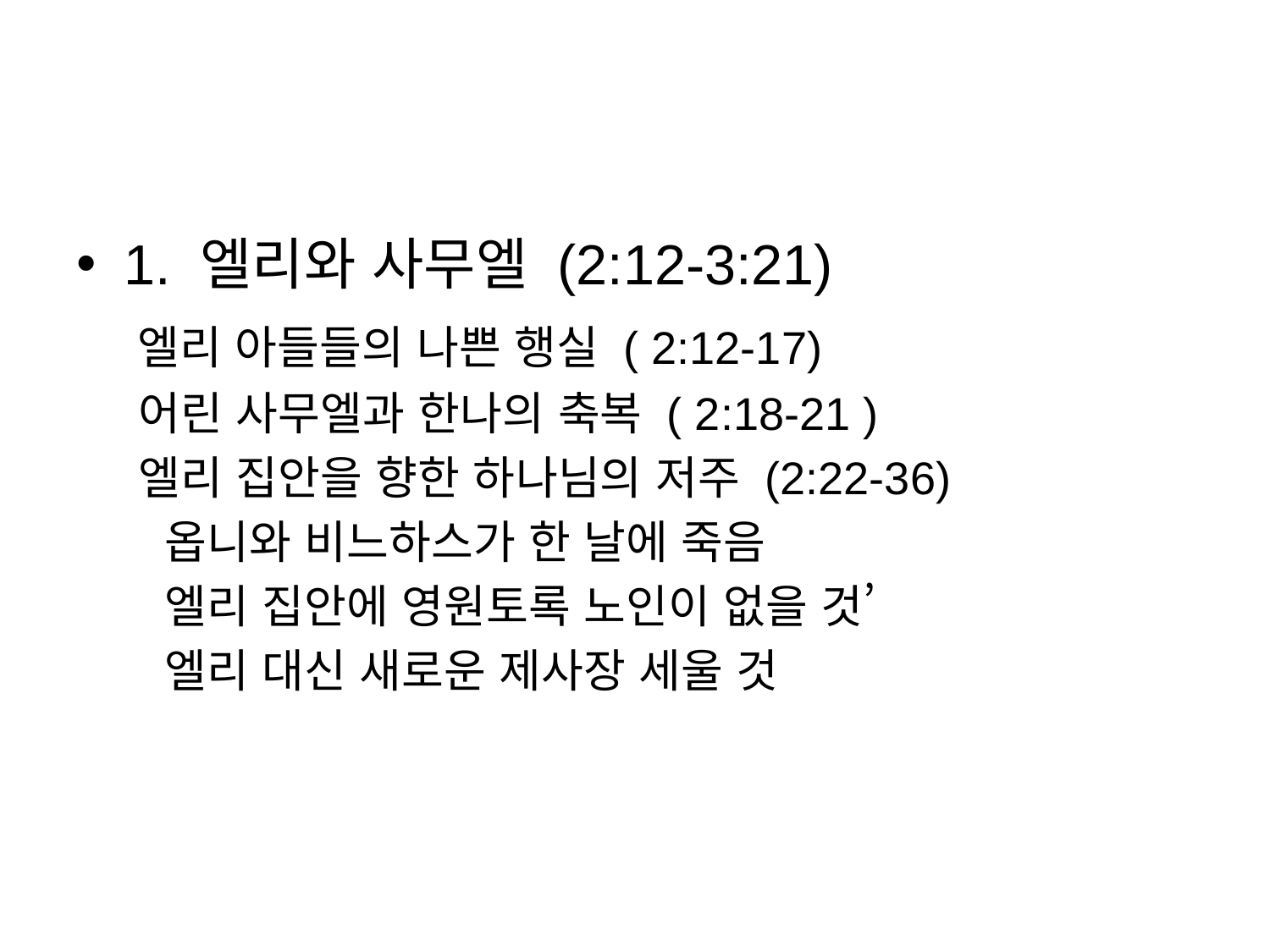

#
1. 엘리와 사무엘 (2:12-3:21)
   엘리 아들들의 나쁜 행실 ( 2:12-17)
    어린 사무엘과 한나의 축복 ( 2:18-21 )
    엘리 집안을 향한 하나님의 저주 (2:22-36)
      옵니와 비느하스가 한 날에 죽음
      엘리 집안에 영원토록 노인이 없을 것’
      엘리 대신 새로운 제사장 세울 것